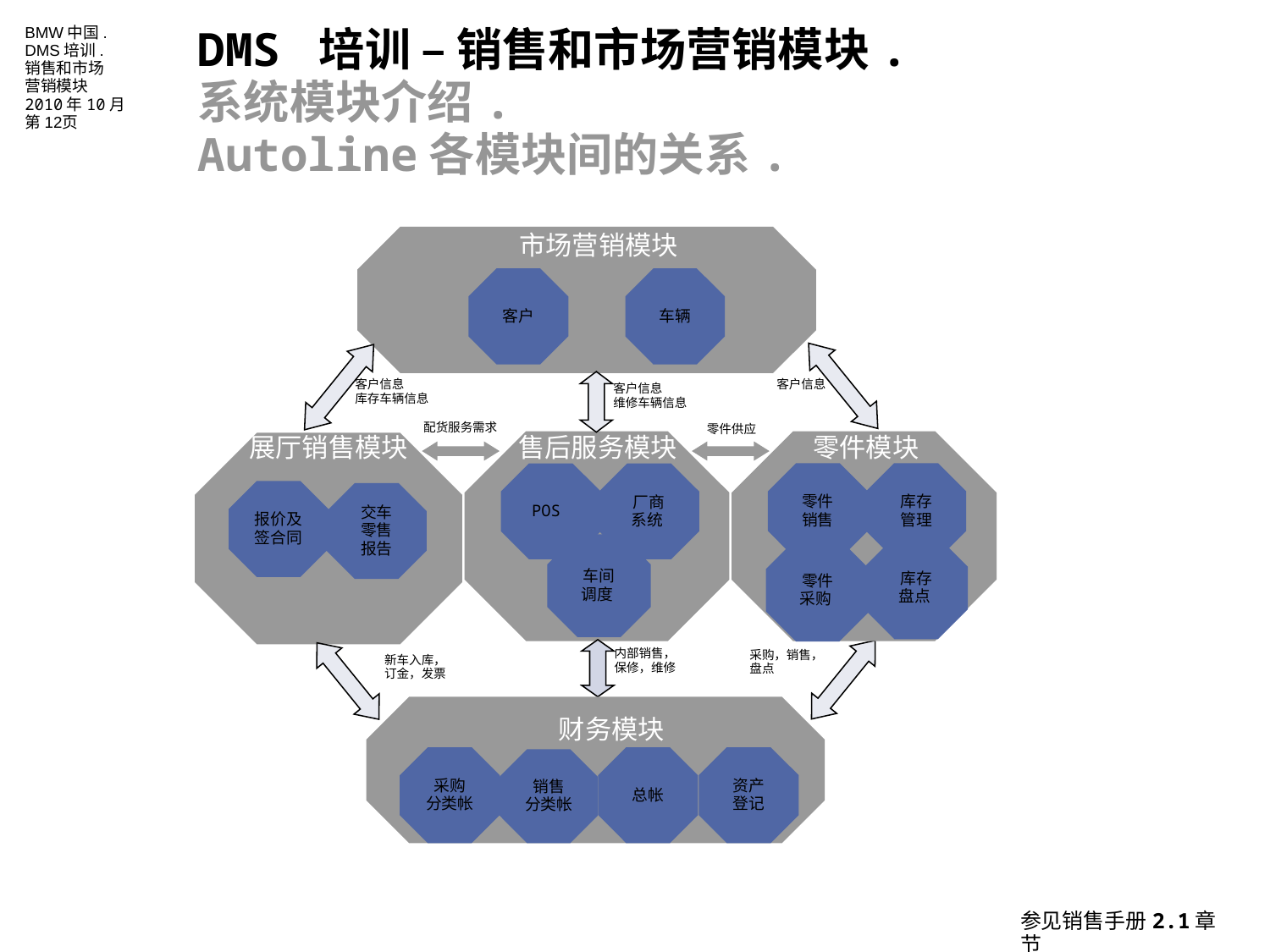

DMS 培训 – 销售和市场营销模块.
系统模块介绍.
Autoline各模块间的关系.
市场营销模块

客户
车辆

客户信息
库存车辆信息
客户信息
客户信息
维修车辆信息
配货服务需求
零件供应
展厅销售模块
售后服务模块
零件模块

-定金
-销售账单
-退货账单
零件
销售
库存
管理
POS
厂商
系统
报价及签合同
交车
零售
报告
车间
调度
库存
盘点
零件
采购

内部销售，
保修，维修
采购，销售，
盘点
新车入库，
订金，发票

财务模块
采购
分类帐
总帐
资产
登记
销售
分类帐
参见销售手册2.1章节